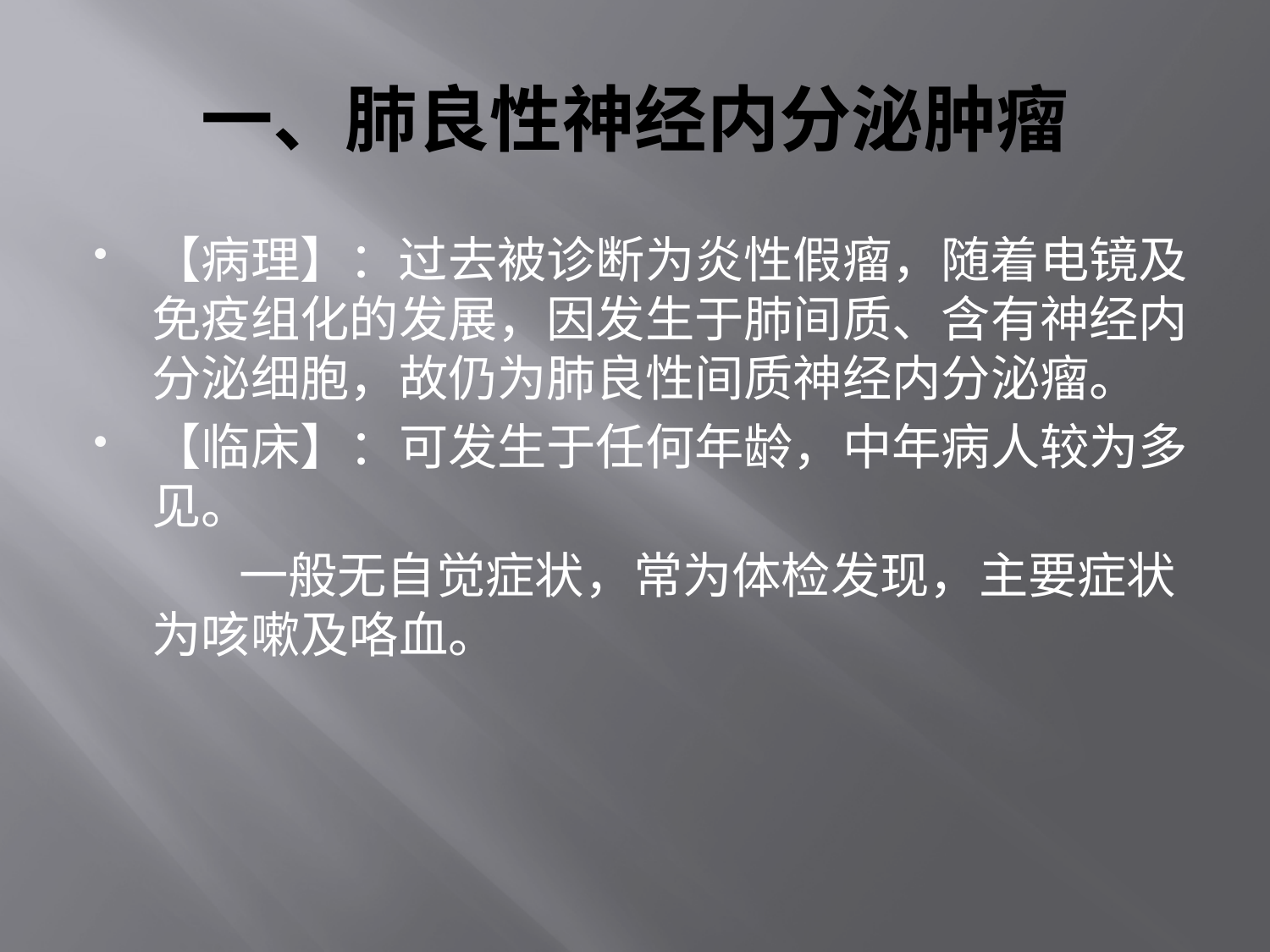

# 一、肺良性神经内分泌肿瘤
【病理】：过去被诊断为炎性假瘤，随着电镜及免疫组化的发展，因发生于肺间质、含有神经内分泌细胞，故仍为肺良性间质神经内分泌瘤。
【临床】：可发生于任何年龄，中年病人较为多见。
            一般无自觉症状，常为体检发现，主要症状为咳嗽及咯血。